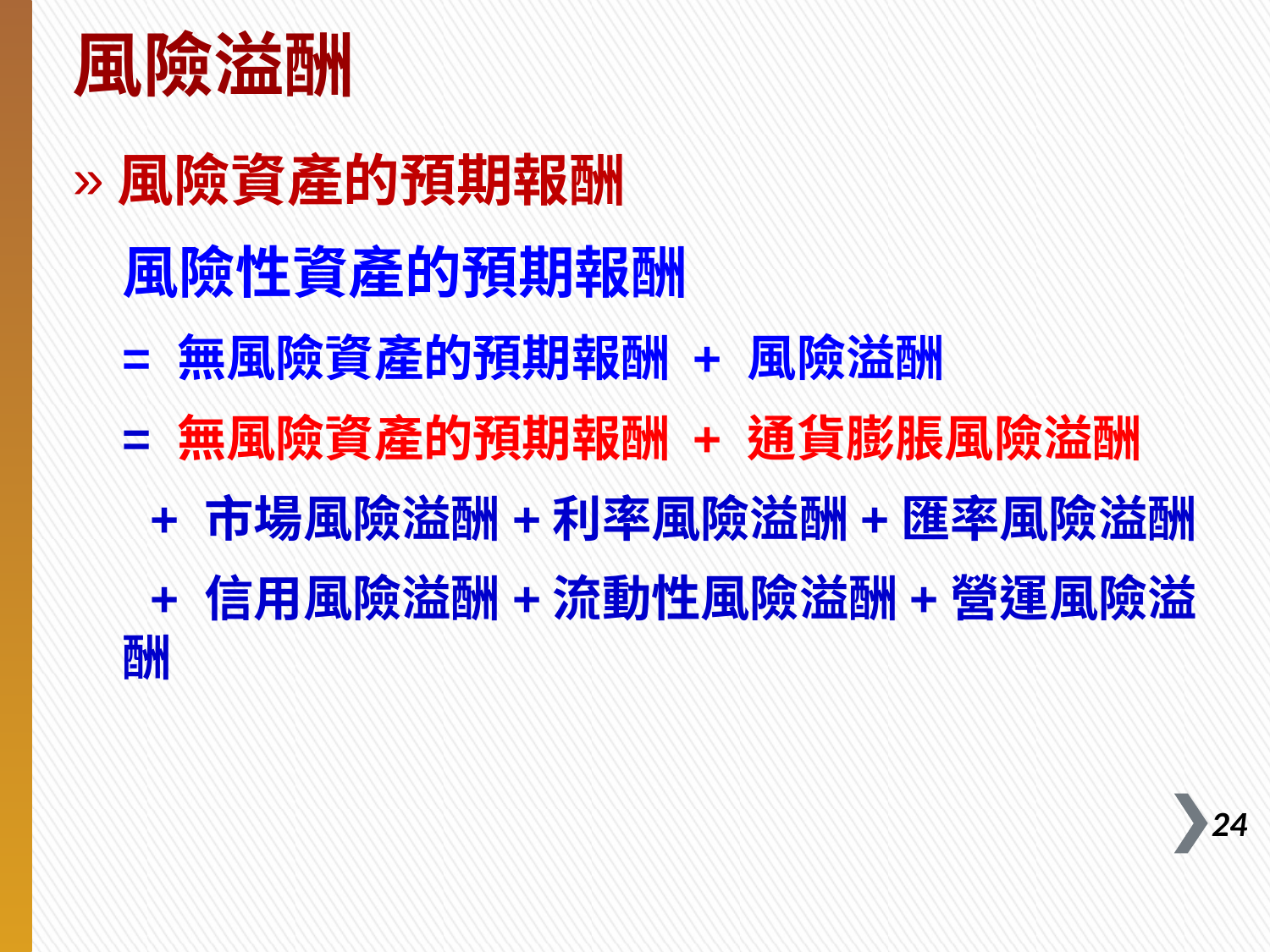

# 風險溢酬
風險資產的預期報酬
風險性資產的預期報酬
= 無風險資產的預期報酬 + 風險溢酬
= 無風險資產的預期報酬 + 通貨膨脹風險溢酬
  + 市場風險溢酬+利率風險溢酬+匯率風險溢酬
  + 信用風險溢酬+流動性風險溢酬+營運風險溢酬

24